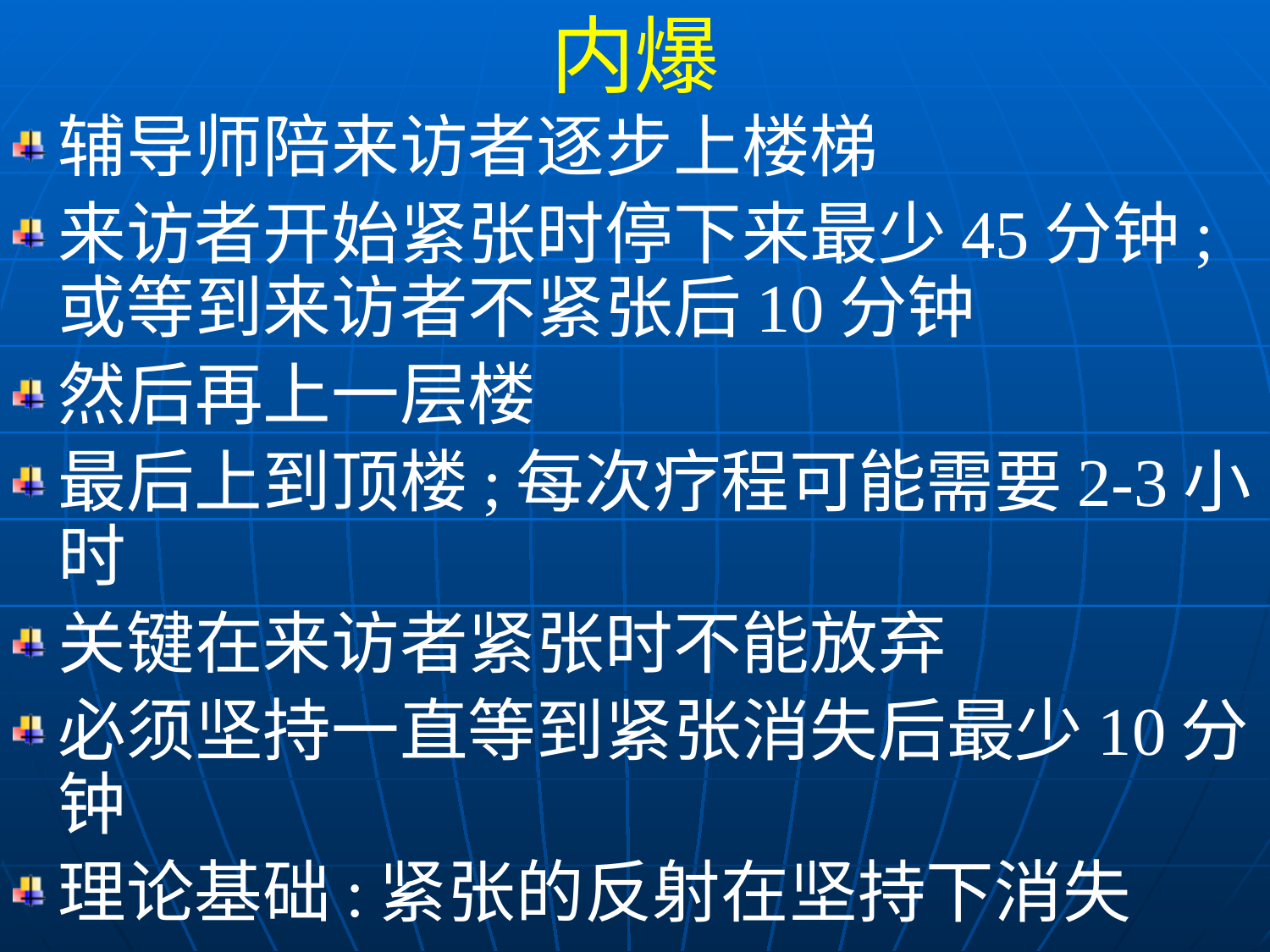

内爆
辅导师陪来访者逐步上楼梯
来访者开始紧张时停下来最少45分钟;或等到来访者不紧张后10分钟
然后再上一层楼
最后上到顶楼;每次疗程可能需要2-3小时
关键在来访者紧张时不能放弃
必须坚持一直等到紧张消失后最少10分钟
理论基础:紧张的反射在坚持下消失